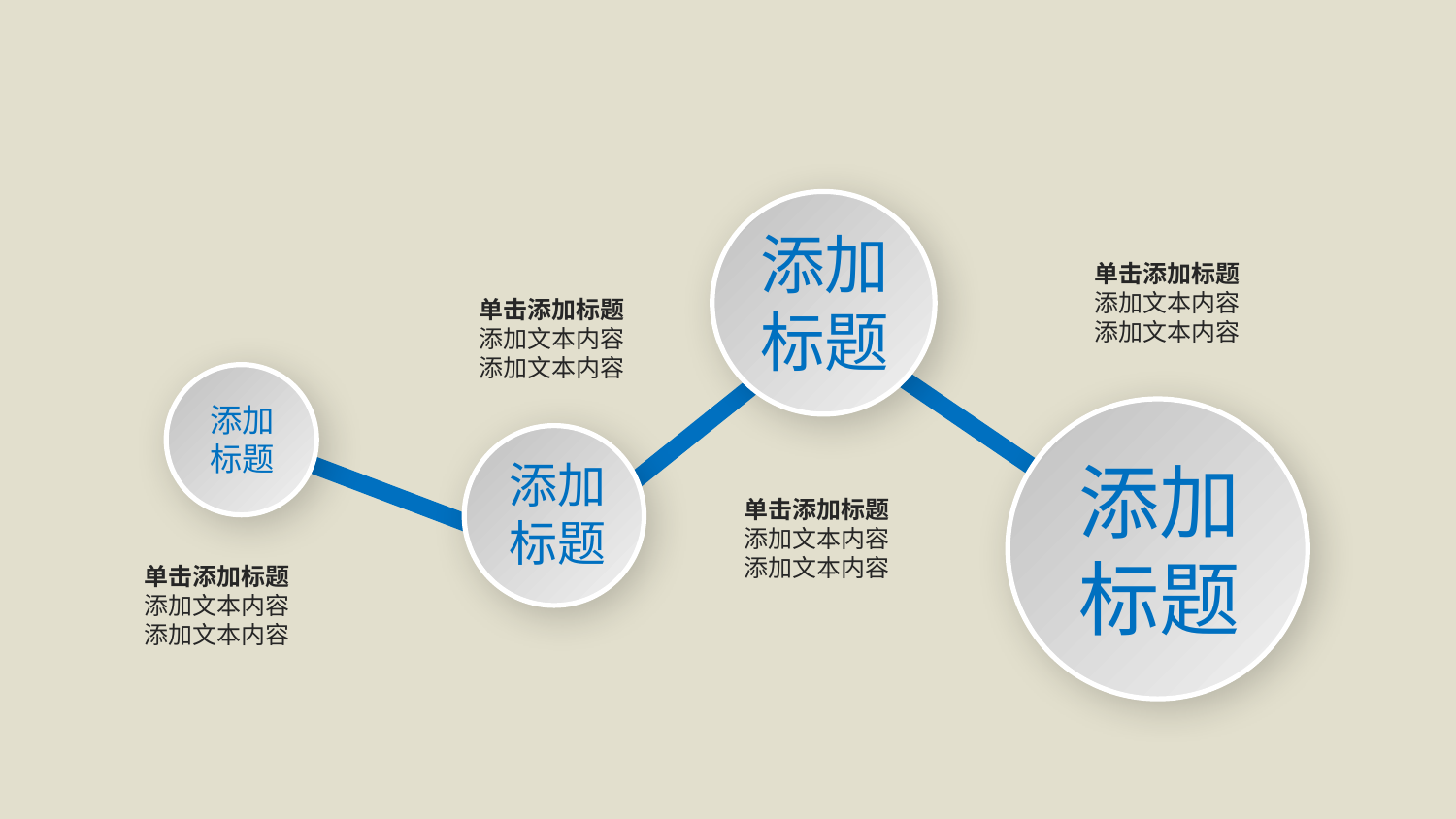

添加标题
单击添加标题
添加文本内容
添加文本内容
单击添加标题
添加文本内容
添加文本内容

添加标题

添加标题

添加标题

单击添加标题
添加文本内容
添加文本内容
单击添加标题
添加文本内容
添加文本内容